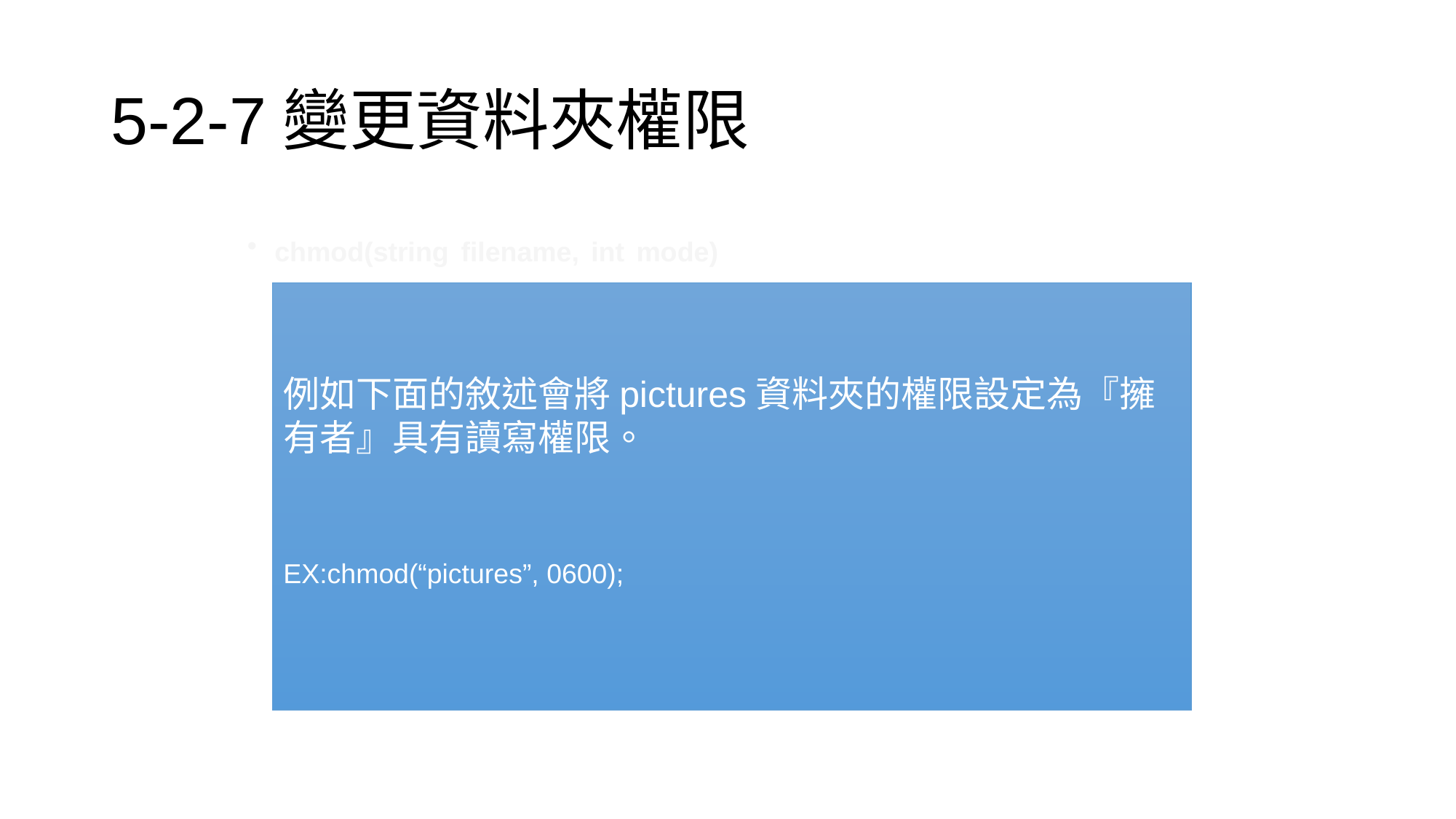

# 5-2-7變更資料夾權限
chmod(string filename, int mode)

例如下面的敘述會將pictures資料夾的權限設定為『擁有者』具有讀寫權限。

EX:chmod(“pictures”, 0600);